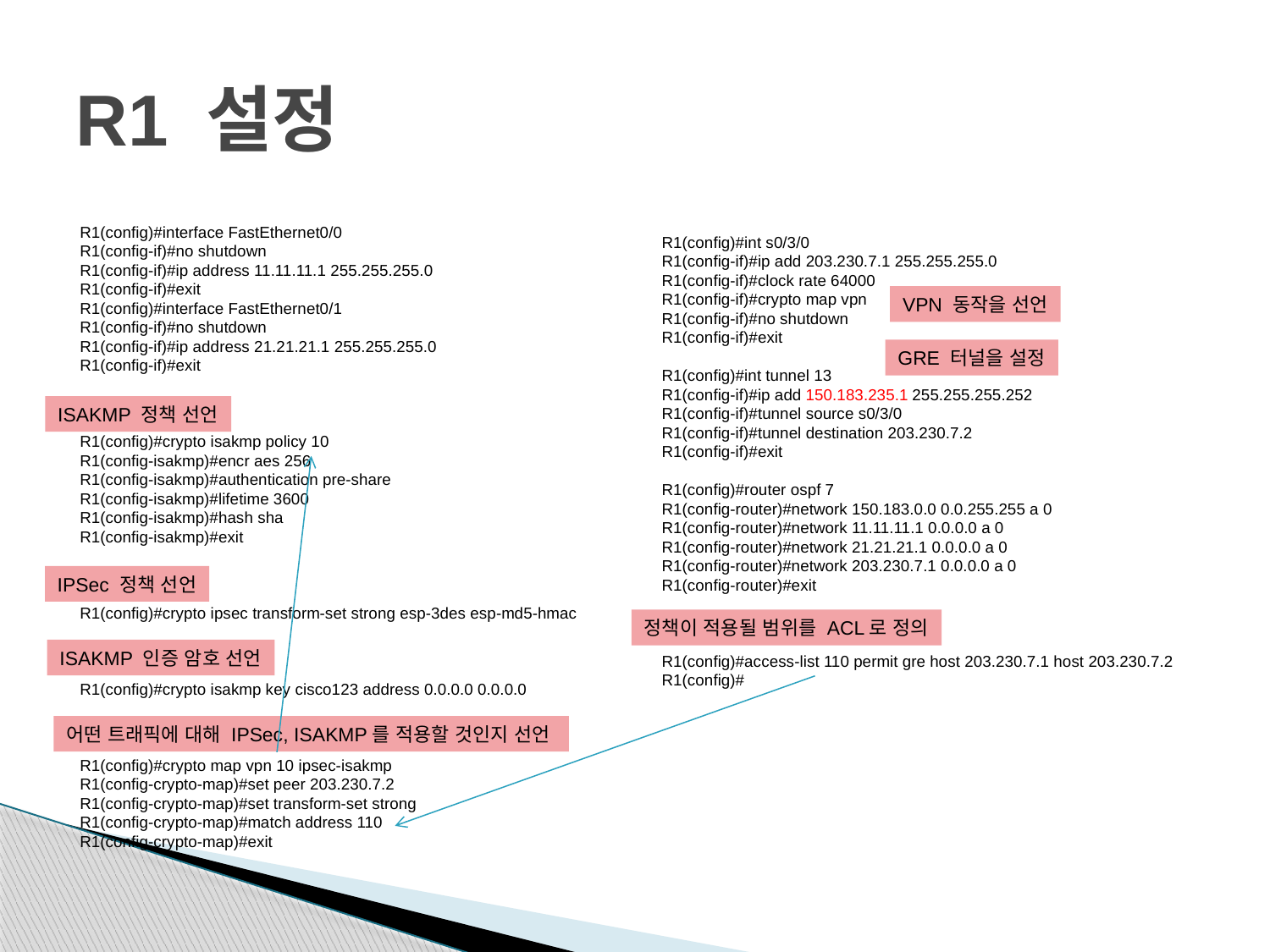

# R1 설정
R1(config)#interface FastEthernet0/0
R1(config-if)#no shutdown
R1(config-if)#ip address 11.11.11.1 255.255.255.0
R1(config-if)#exit
R1(config)#interface FastEthernet0/1
R1(config-if)#no shutdown
R1(config-if)#ip address 21.21.21.1 255.255.255.0
R1(config-if)#exit

R1(config)#crypto isakmp policy 10
R1(config-isakmp)#encr aes 256
R1(config-isakmp)#authentication pre-share
R1(config-isakmp)#lifetime 3600
R1(config-isakmp)#hash sha
R1(config-isakmp)#exit

R1(config)#crypto ipsec transform-set strong esp-3des esp-md5-hmac

R1(config)#crypto isakmp key cisco123 address 0.0.0.0 0.0.0.0

R1(config)#crypto map vpn 10 ipsec-isakmp
R1(config-crypto-map)#set peer 203.230.7.2
R1(config-crypto-map)#set transform-set strong
R1(config-crypto-map)#match address 110
R1(config-crypto-map)#exit
R1(config)#int s0/3/0
R1(config-if)#ip add 203.230.7.1 255.255.255.0
R1(config-if)#clock rate 64000
R1(config-if)#crypto map vpn
R1(config-if)#no shutdown
R1(config-if)#exit

R1(config)#int tunnel 13
R1(config-if)#ip add 150.183.235.1 255.255.255.252
R1(config-if)#tunnel source s0/3/0
R1(config-if)#tunnel destination 203.230.7.2
R1(config-if)#exit

R1(config)#router ospf 7
R1(config-router)#network 150.183.0.0 0.0.255.255 a 0
R1(config-router)#network 11.11.11.1 0.0.0.0 a 0
R1(config-router)#network 21.21.21.1 0.0.0.0 a 0
R1(config-router)#network 203.230.7.1 0.0.0.0 a 0
R1(config-router)#exit

R1(config)#access-list 110 permit gre host 203.230.7.1 host 203.230.7.2
R1(config)#
VPN 동작을 선언
GRE 터널을 설정
ISAKMP 정책 선언
IPSec 정책 선언
정책이 적용될 범위를 ACL로 정의
ISAKMP 인증 암호 선언
어떤 트래픽에 대해 IPSec, ISAKMP를 적용할 것인지 선언